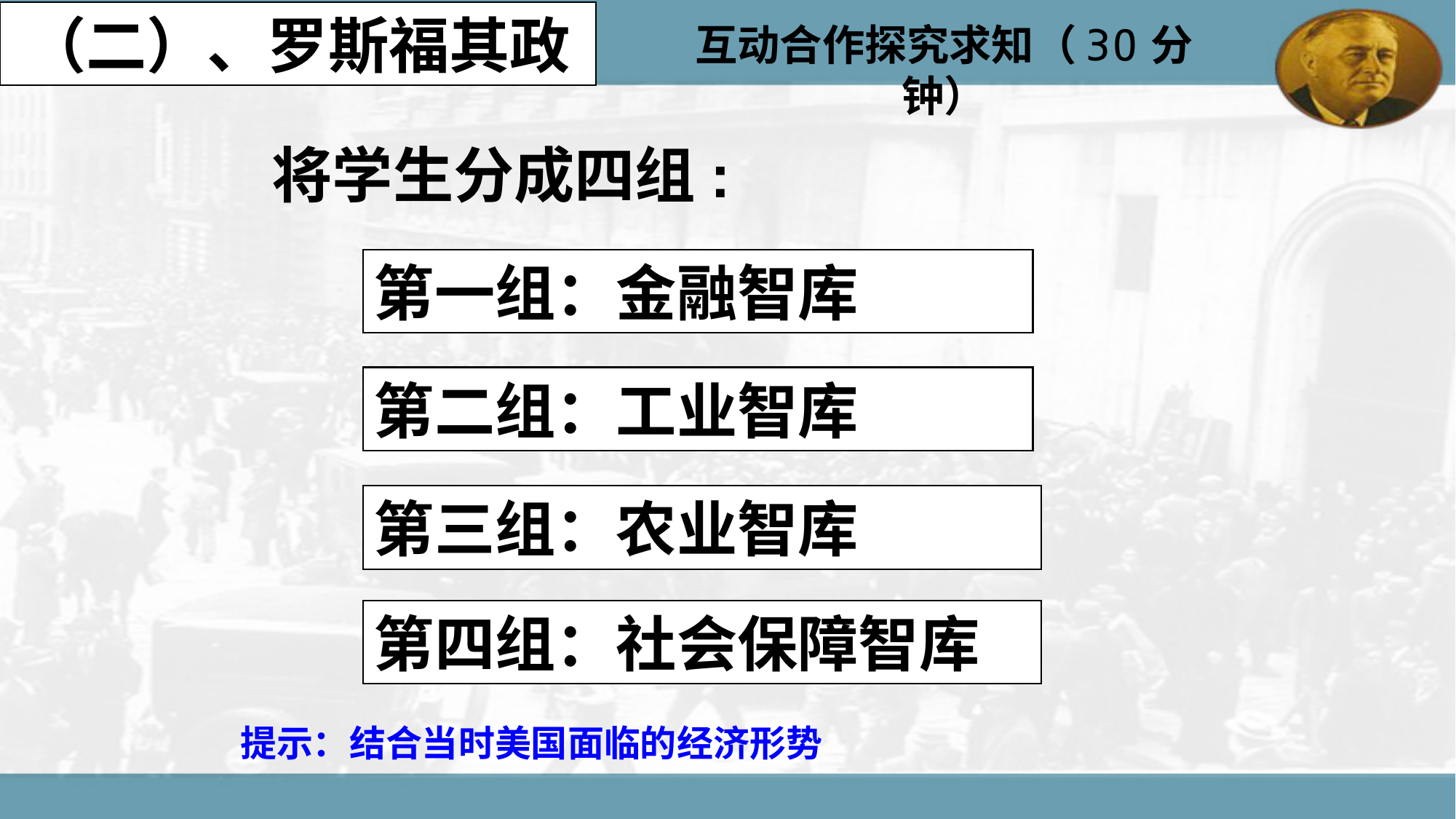

（二）、罗斯福其政
互动合作探究求知（30分钟）
    将学生分成四组:
第一组：金融智库
第二组：工业智库
第三组：农业智库
第四组：社会保障智库
提示：结合当时美国面临的经济形势